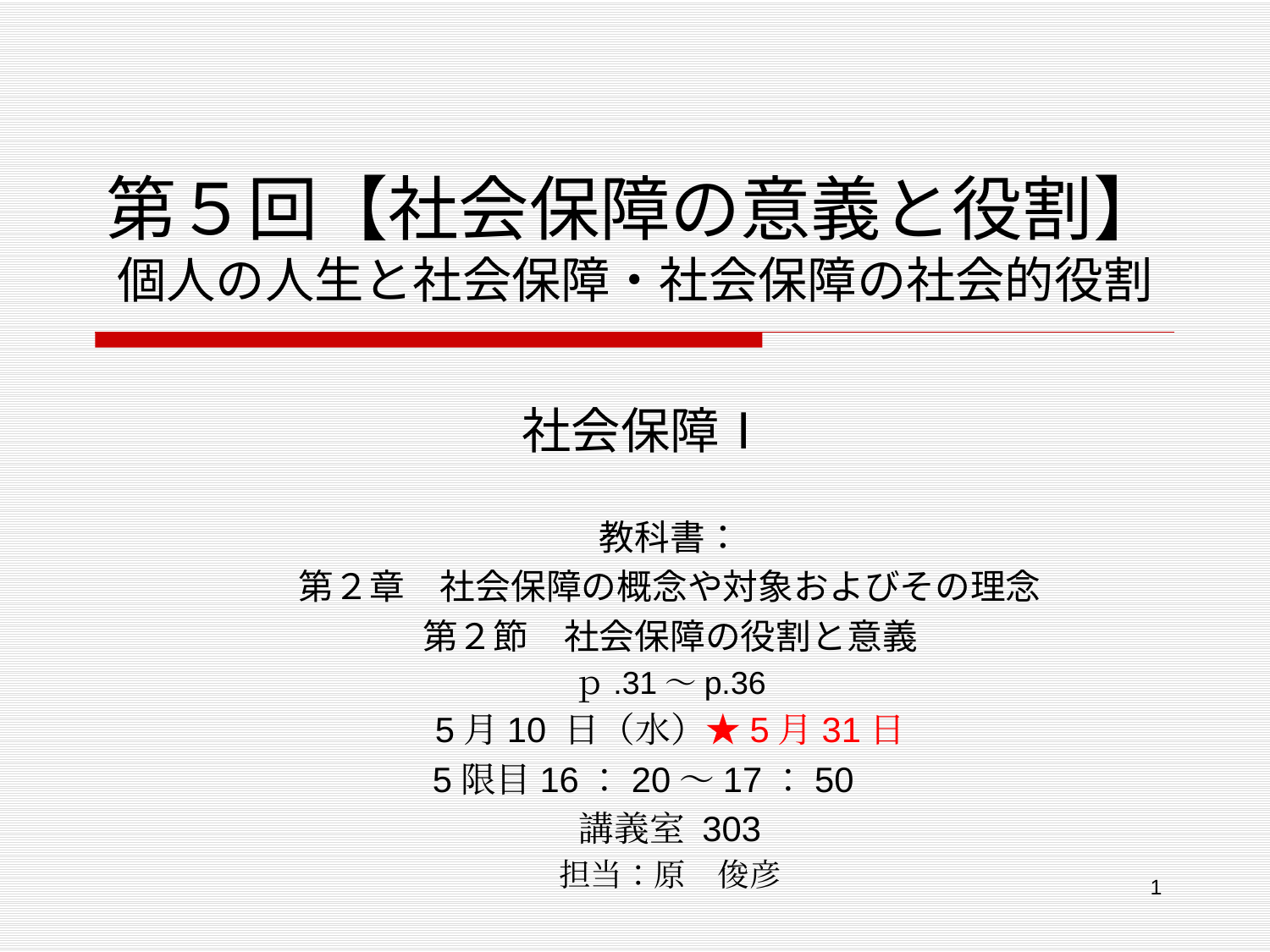

# 第５回【社会保障の意義と役割】個人の人生と社会保障・社会保障の社会的役割
社会保障Ⅰ

教科書：
第２章　社会保障の概念や対象およびその理念
第２節　社会保障の役割と意義
ｐ.31～p.36
5月10 日（水）★5月31日
5限目16：20～17：50
講義室 303
担当：原　俊彦

　　　       担当　原　俊彦（札幌市立大学）t.hara@scu.ac.jp

1